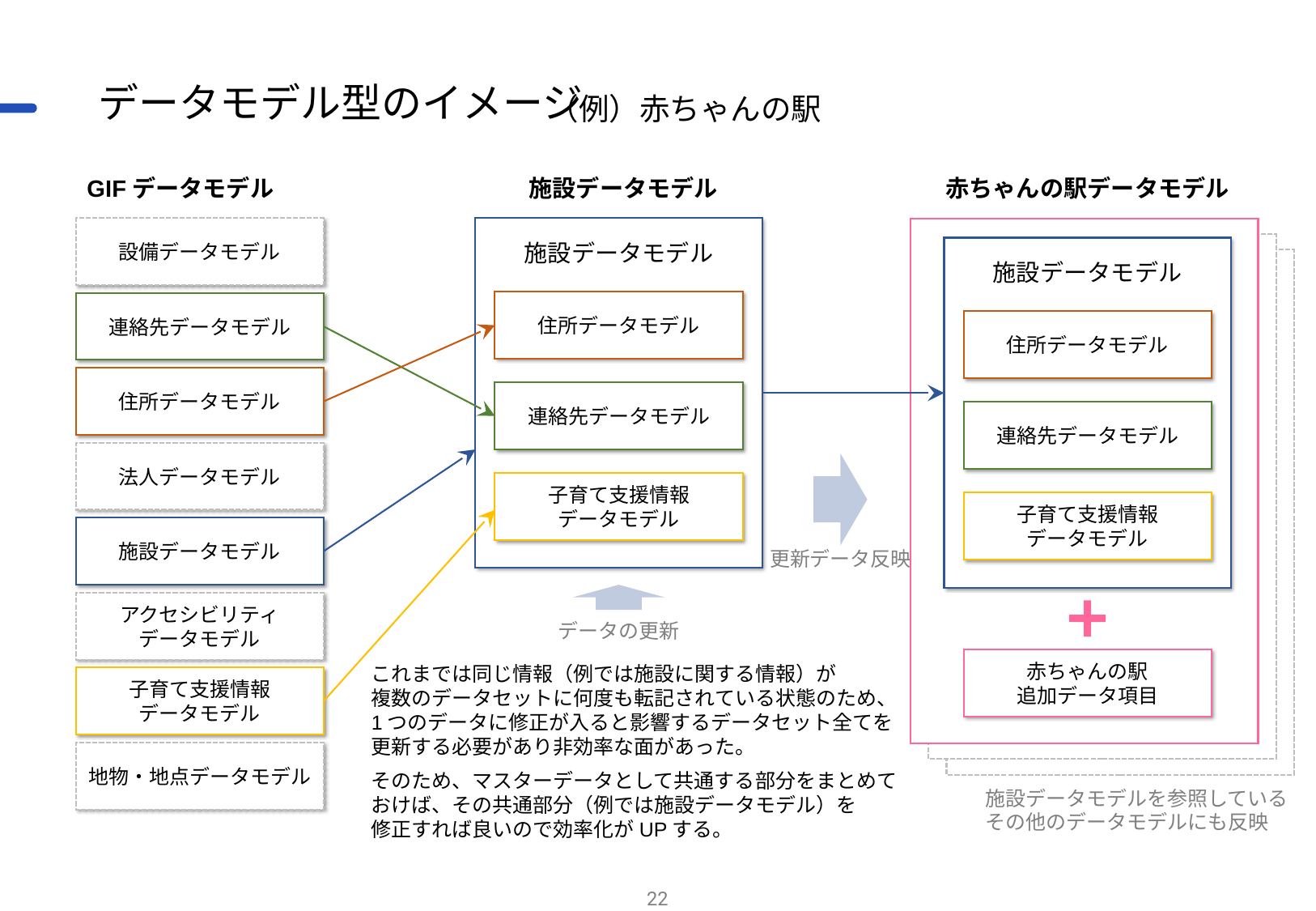

# データモデル型のイメージ
（例）赤ちゃんの駅
GIFデータモデル
施設データモデル
赤ちゃんの駅データモデル
設備データモデル
施設データモデル
住所データモデル
連絡先データモデル
子育て支援情報
データモデル

施設データモデル
住所データモデル
連絡先データモデル
子育て支援情報
データモデル

連絡先データモデル
住所データモデル
法人データモデル

施設データモデル
更新データ反映

アクセシビリティ
データモデル

データの更新
赤ちゃんの駅
追加データ項目
これまでは同じ情報（例では施設に関する情報）が
複数のデータセットに何度も転記されている状態のため、
1つのデータに修正が入ると影響するデータセット全てを
更新する必要があり非効率な面があった。
そのため、マスターデータとして共通する部分をまとめて
おけば、その共通部分（例では施設データモデル）を
修正すれば良いので効率化がUPする。
子育て支援情報
データモデル
地物・地点データモデル
施設データモデルを参照している
その他のデータモデルにも反映